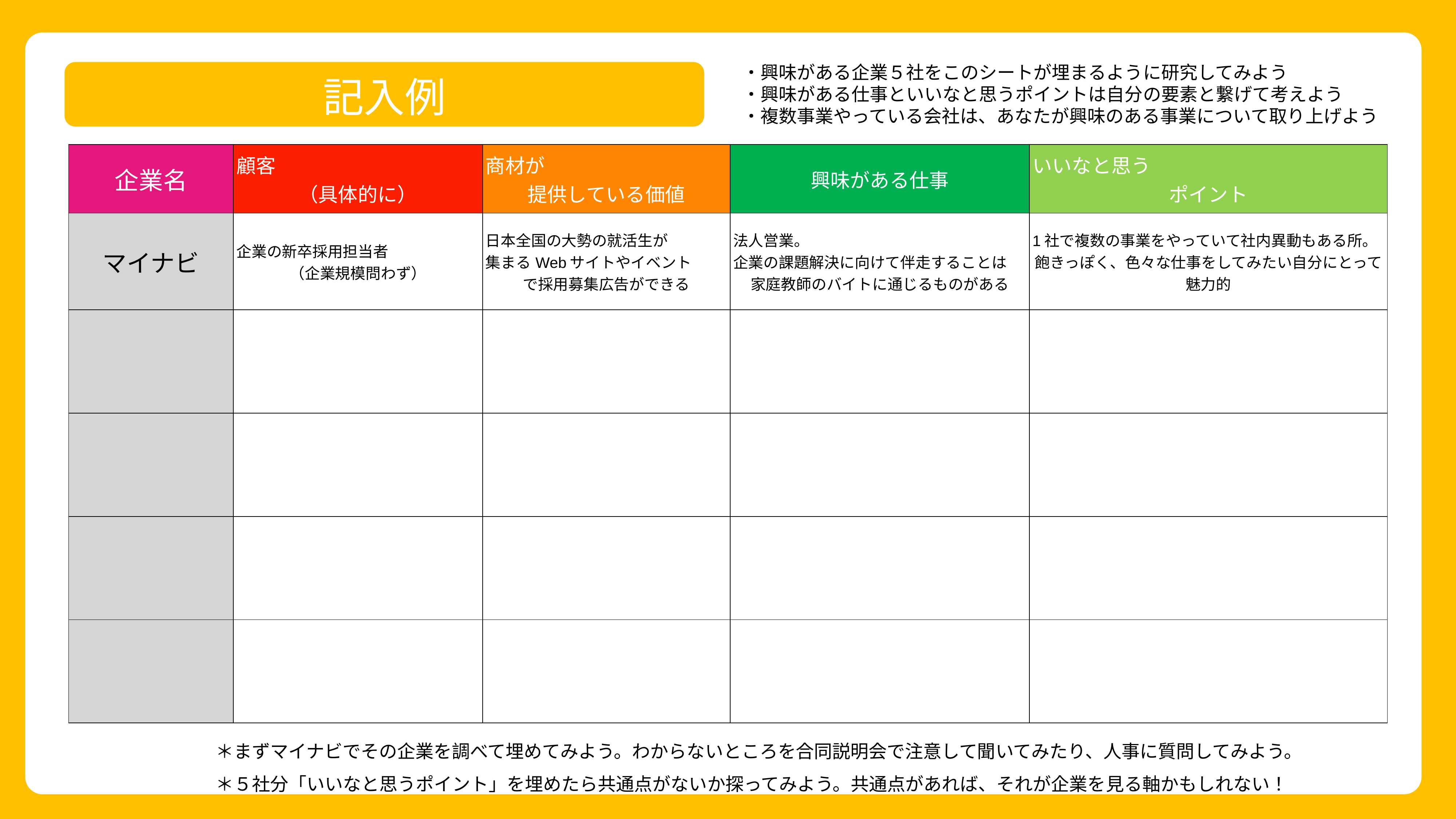

・興味がある企業５社をこのシートが埋まるように研究してみよう
・興味がある仕事といいなと思うポイントは自分の要素と繋げて考えよう
・複数事業やっている会社は、あなたが興味のある事業について取り上げよう

記入例
| 企業名 | 顧客 （具体的に） | 商材が 提供している価値 | 興味がある仕事 | いいなと思う ポイント |
| --- | --- | --- | --- | --- |
| マイナビ | 企業の新卒採用担当者 （企業規模問わず） | 日本全国の大勢の就活生が 集まるWebサイトやイベント で採用募集広告ができる | 法人営業。 企業の課題解決に向けて伴走することは 家庭教師のバイトに通じるものがある | 1社で複数の事業をやっていて社内異動もある所。 飽きっぽく、色々な仕事をしてみたい自分にとって魅力的 |
|  |  |  |  |  |
|  |  |  |  |  |
|  |  |  |  |  |
|  |  |  |  |  |
＊まずマイナビでその企業を調べて埋めてみよう。わからないところを合同説明会で注意して聞いてみたり、人事に質問してみよう。
＊５社分「いいなと思うポイント」を埋めたら共通点がないか探ってみよう。共通点があれば、それが企業を見る軸かもしれない！